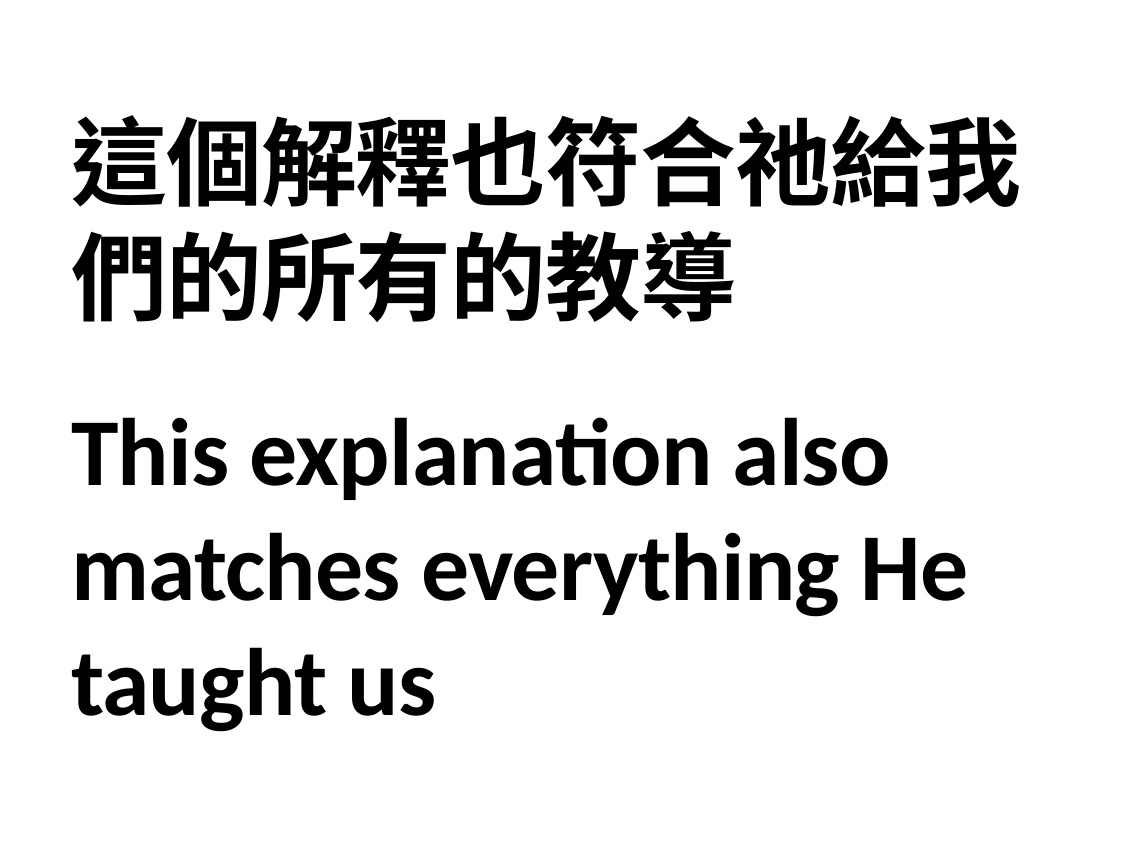

這個解釋也符合祂給我們的所有的教導

This explanation also matches everything He taught us